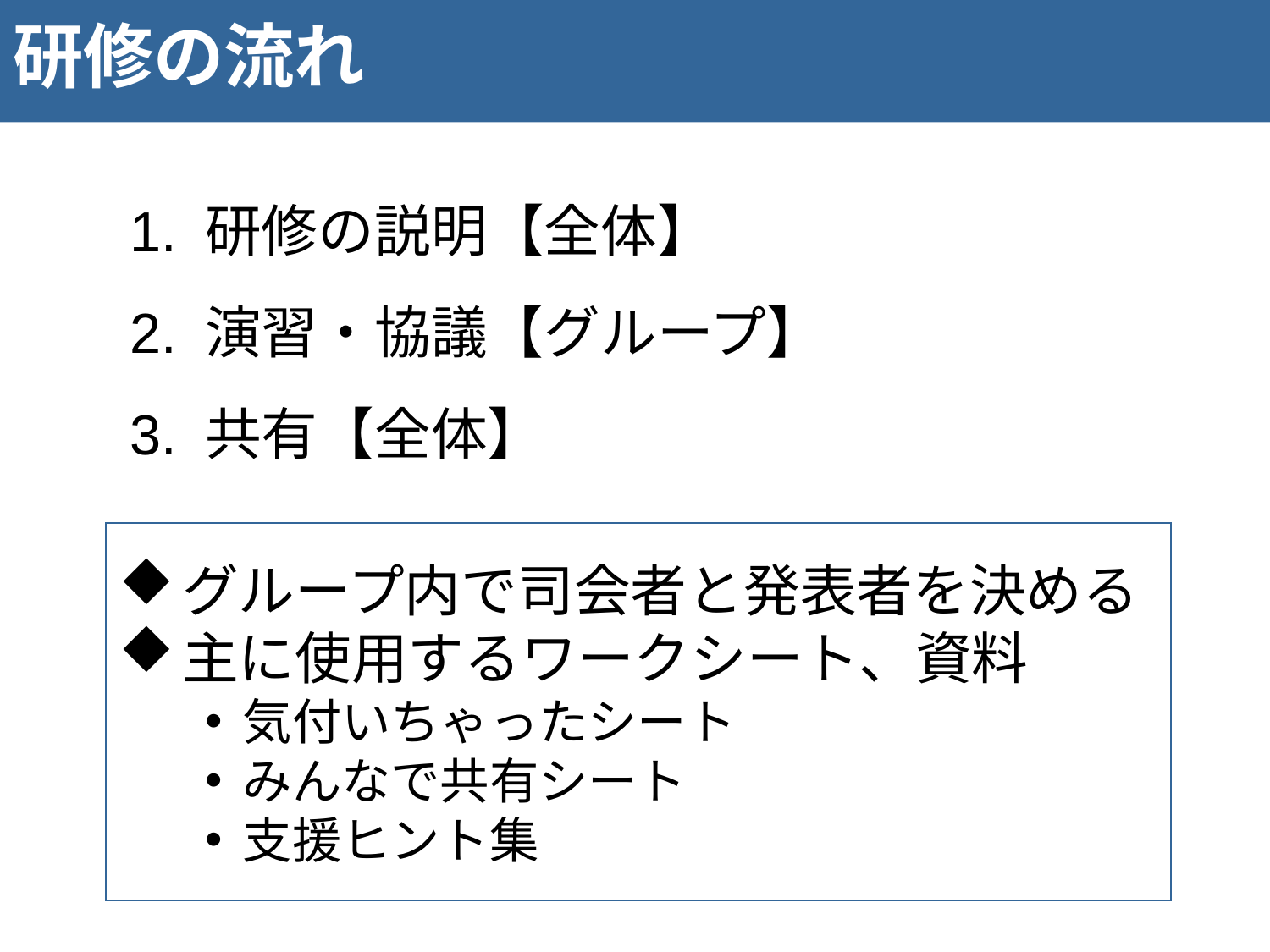

# 研修の流れ
研修の説明【全体】
演習・協議【グループ】
共有【全体】
グループ内で司会者と発表者を決める
主に使用するワークシート、資料
気付いちゃったシート
みんなで共有シート
支援ヒント集